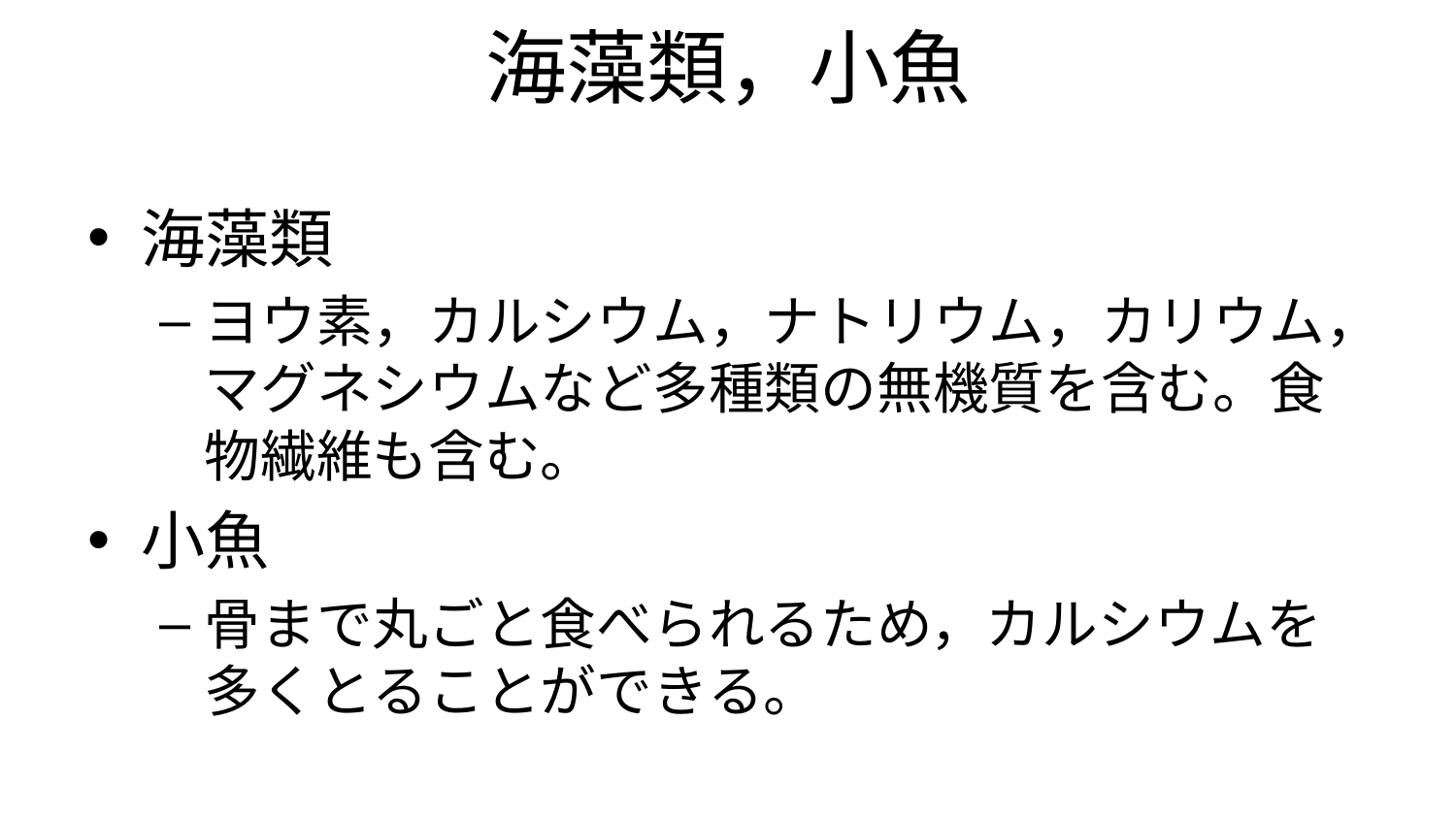

# 海藻類，小魚
海藻類
ヨウ素，カルシウム，ナトリウム，カリウム，マグネシウムなど多種類の無機質を含む。食物繊維も含む。
小魚
骨まで丸ごと食べられるため，カルシウムを多くとることができる。